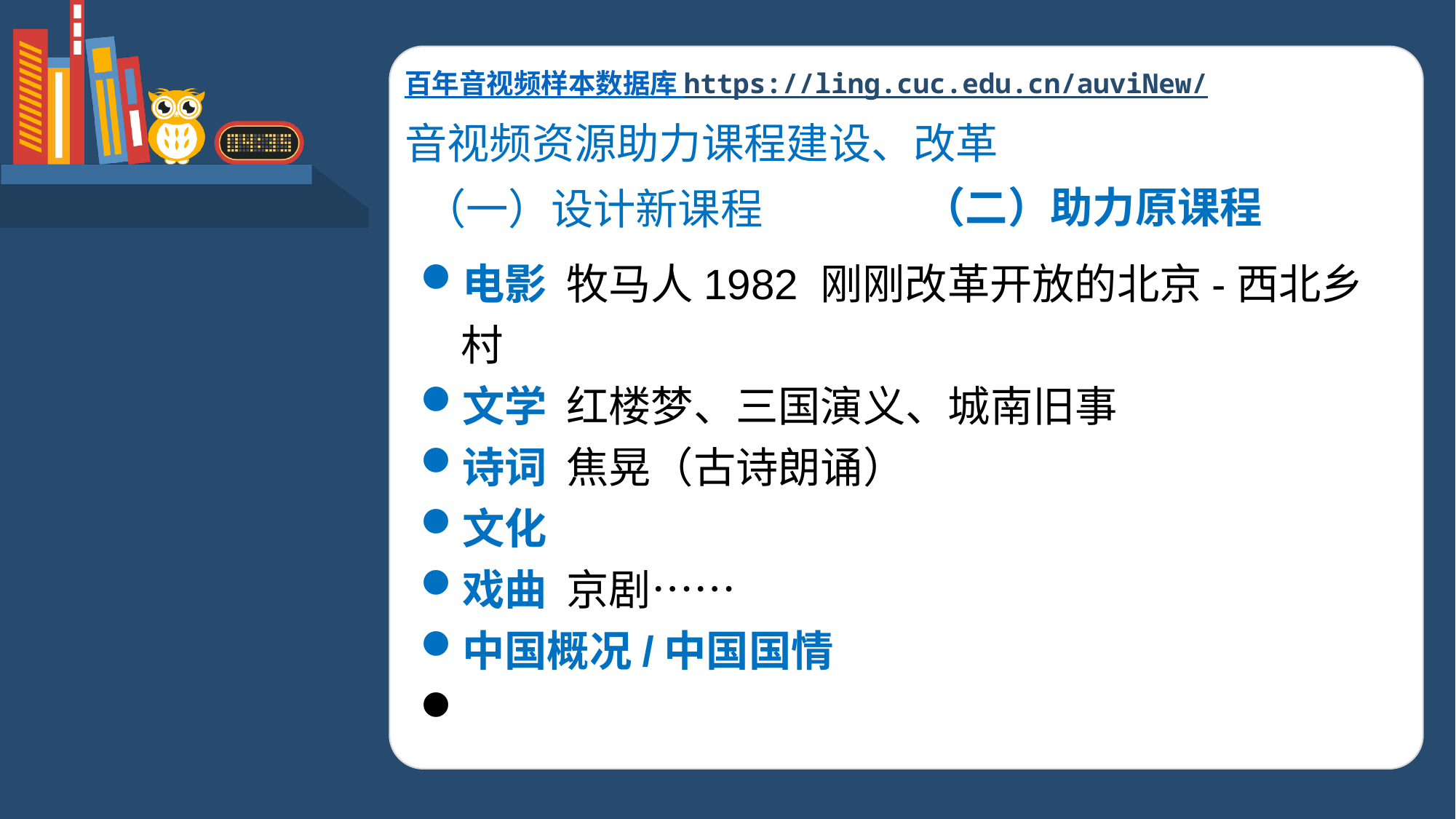

百年音视频样本数据库 https://ling.cuc.edu.cn/auviNew/
音视频资源助力课程建设、改革
（二）助力原课程
（一）设计新课程
电影  牧马人1982 刚刚改革开放的北京-西北乡村
文学  红楼梦、三国演义、城南旧事
诗词  焦晃（古诗朗诵）
文化
戏曲  京剧……
中国概况/中国国情